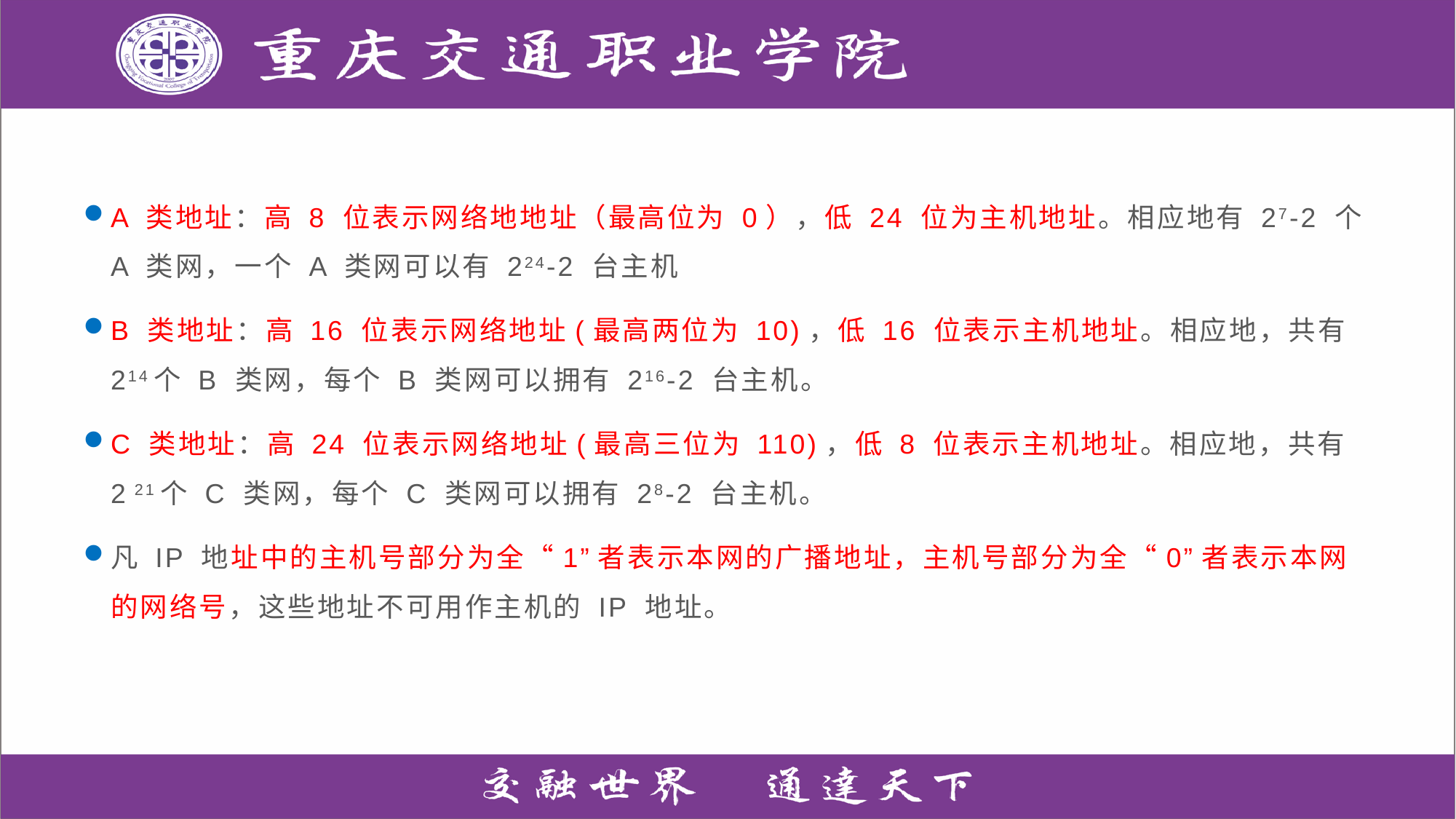

A 类地址：高 8 位表示网络地地址（最高位为 0），低 24 位为主机地址。相应地有 27-2 个 A 类网，一个 A 类网可以有 224-2 台主机
B 类地址：高 16 位表示网络地址(最高两位为 10)，低 16 位表示主机地址。相应地，共有 214个 B 类网，每个 B 类网可以拥有 216-2 台主机。
C 类地址：高 24 位表示网络地址(最高三位为 110)，低 8 位表示主机地址。相应地，共有2 21个 C 类网，每个 C 类网可以拥有 28-2 台主机。
凡 IP 地址中的主机号部分为全“1”者表示本网的广播地址，主机号部分为全“0”者表示本网的网络号，这些地址不可用作主机的 IP 地址。